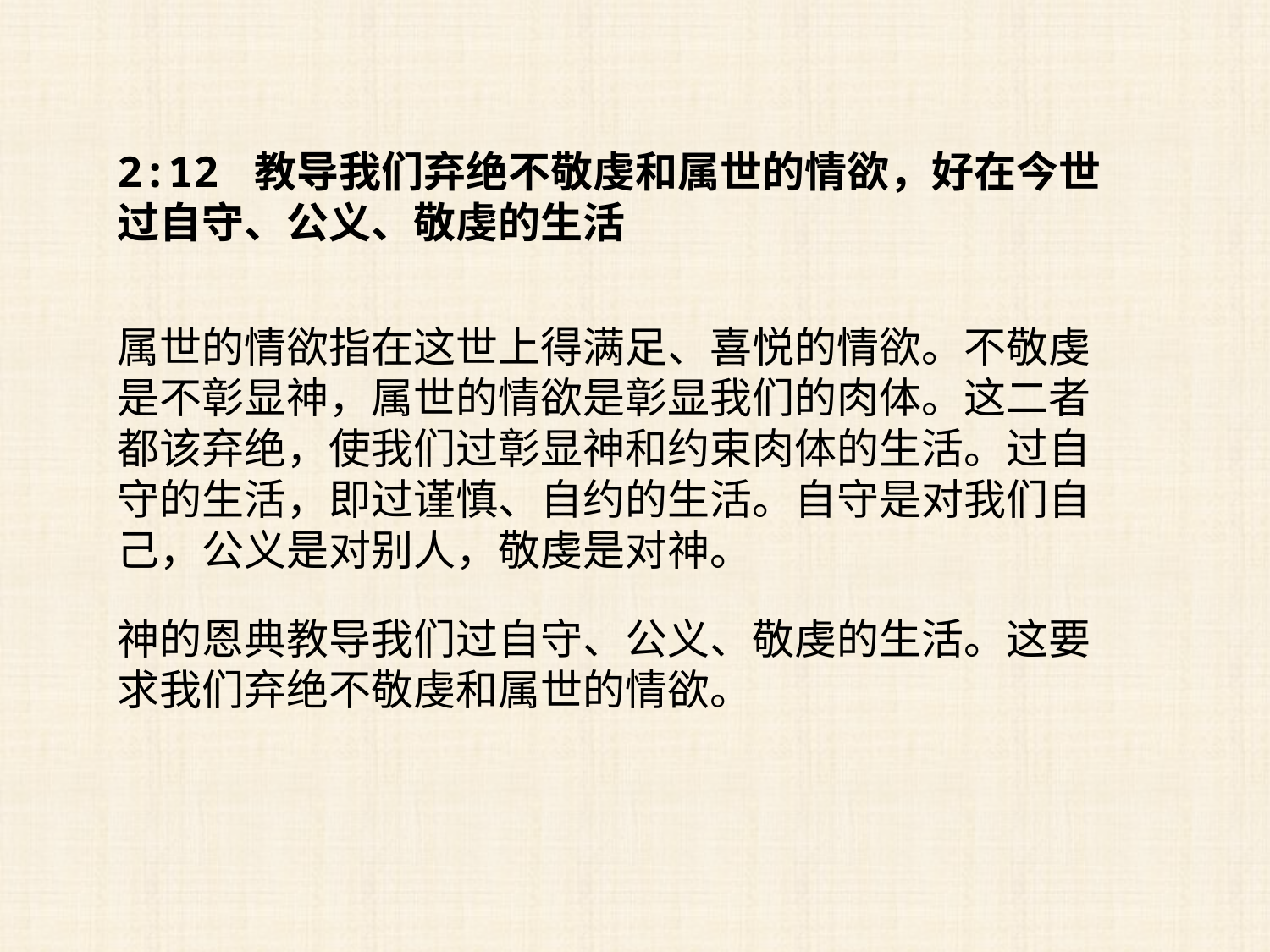

2:12 教导我们弃绝不敬虔和属世的情欲，好在今世过自守、公义、敬虔的生活
属世的情欲指在这世上得满足、喜悦的情欲。不敬虔是不彰显神，属世的情欲是彰显我们的肉体。这二者都该弃绝，使我们过彰显神和约束肉体的生活。过自守的生活，即过谨慎、自约的生活。自守是对我们自己，公义是对别人，敬虔是对神。
神的恩典教导我们过自守、公义、敬虔的生活。这要求我们弃绝不敬虔和属世的情欲。